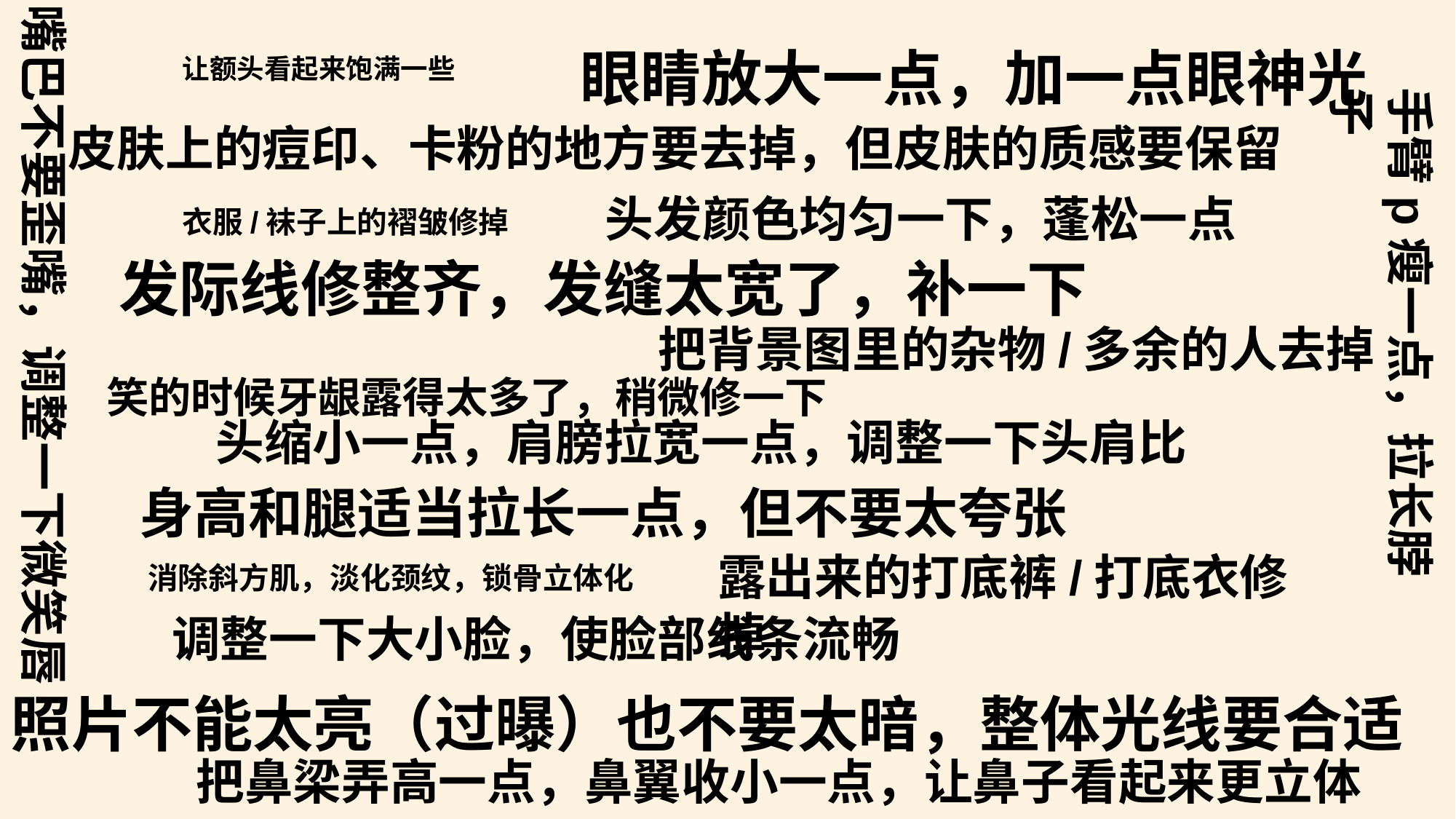

眼睛放大一点，加一点眼神光
让额头看起来饱满一些
皮肤上的痘印、卡粉的地方要去掉，但皮肤的质感要保留
头发颜色均匀一下，蓬松一点
衣服/袜子上的褶皱修掉
发际线修整齐，发缝太宽了，补一下
把背景图里的杂物/多余的人去掉
手臂p瘦一点，拉长脖子
笑的时候牙龈露得太多了，稍微修一下
嘴巴不要歪嘴，调整一下微笑唇
头缩小一点，肩膀拉宽一点，调整一下头肩比
身高和腿适当拉长一点，但不要太夸张
露出来的打底裤/打底衣修掉
消除斜方肌，淡化颈纹，锁骨立体化
调整一下大小脸，使脸部线条流畅
照片不能太亮（过曝）也不要太暗，整体光线要合适
把鼻梁弄高一点，鼻翼收小一点，让鼻子看起来更立体